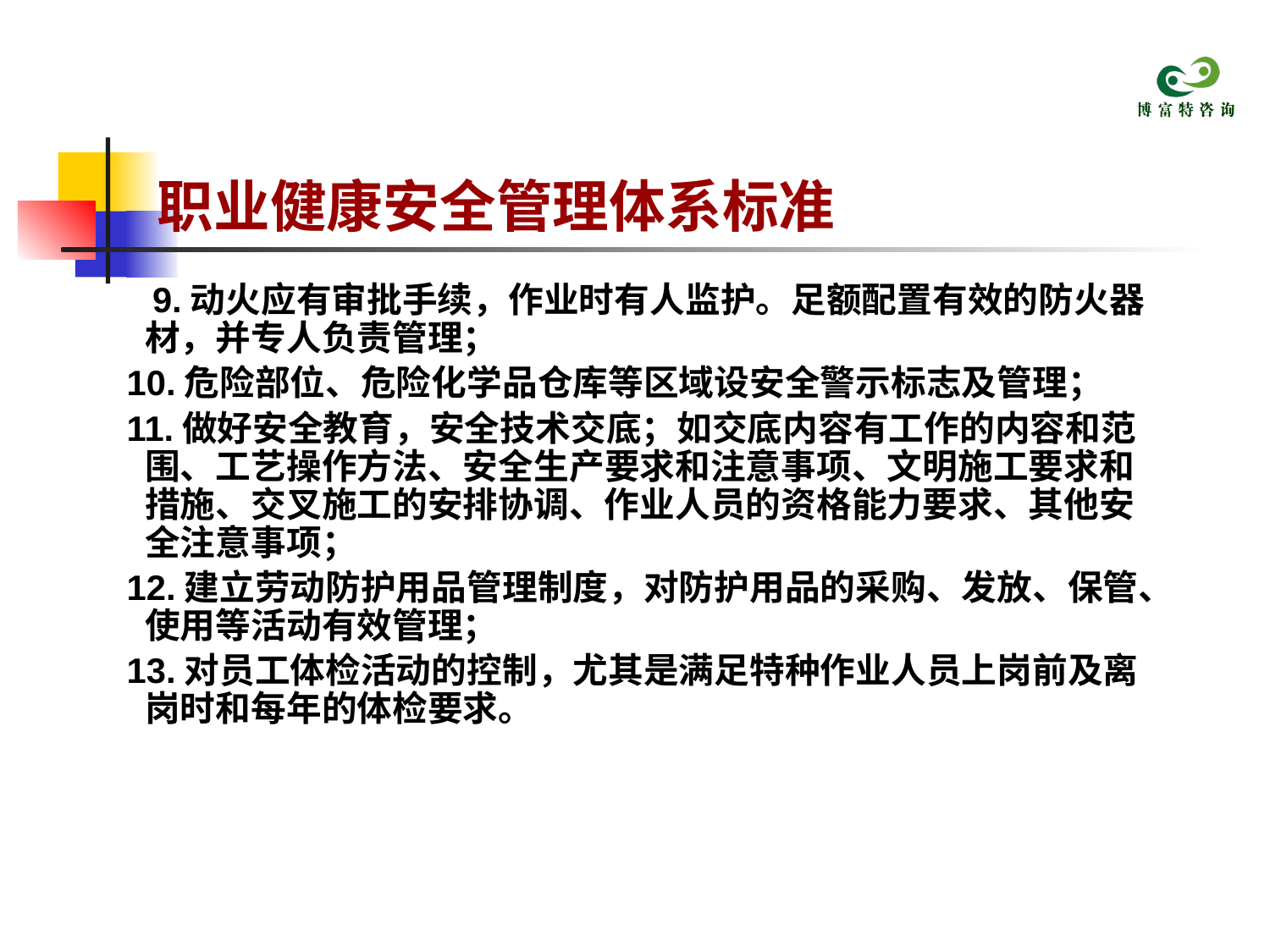

# 职业健康安全管理体系标准
     9.动火应有审批手续，作业时有人监护。足额配置有效的防火器材，并专人负责管理；
   10.危险部位、危险化学品仓库等区域设安全警示标志及管理；
   11.做好安全教育，安全技术交底；如交底内容有工作的内容和范围、工艺操作方法、安全生产要求和注意事项、文明施工要求和措施、交叉施工的安排协调、作业人员的资格能力要求、其他安全注意事项；
   12.建立劳动防护用品管理制度，对防护用品的采购、发放、保管、使用等活动有效管理；
   13.对员工体检活动的控制，尤其是满足特种作业人员上岗前及离岗时和每年的体检要求。

100